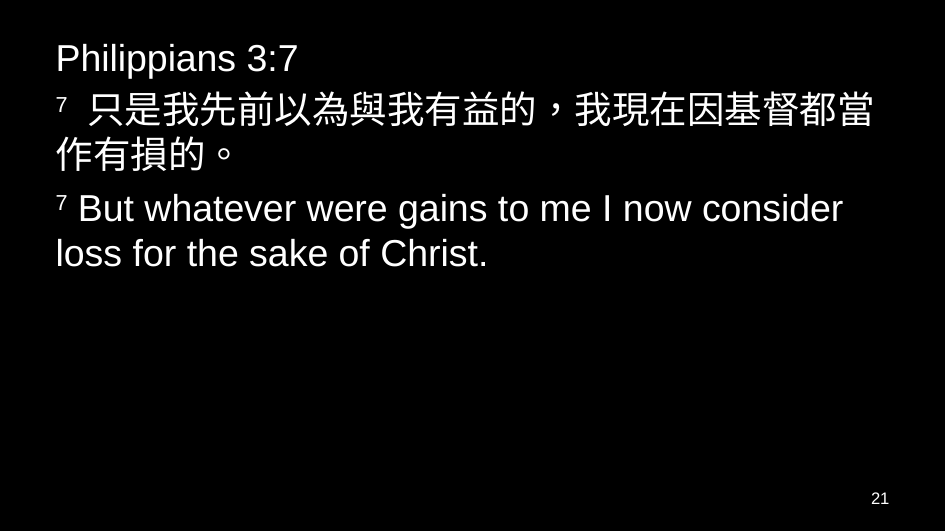

Philippians 3:7
7 只是我先前以為與我有益的，我現在因基督都當作有損的。
7 But whatever were gains to me I now consider loss for the sake of Christ.

21